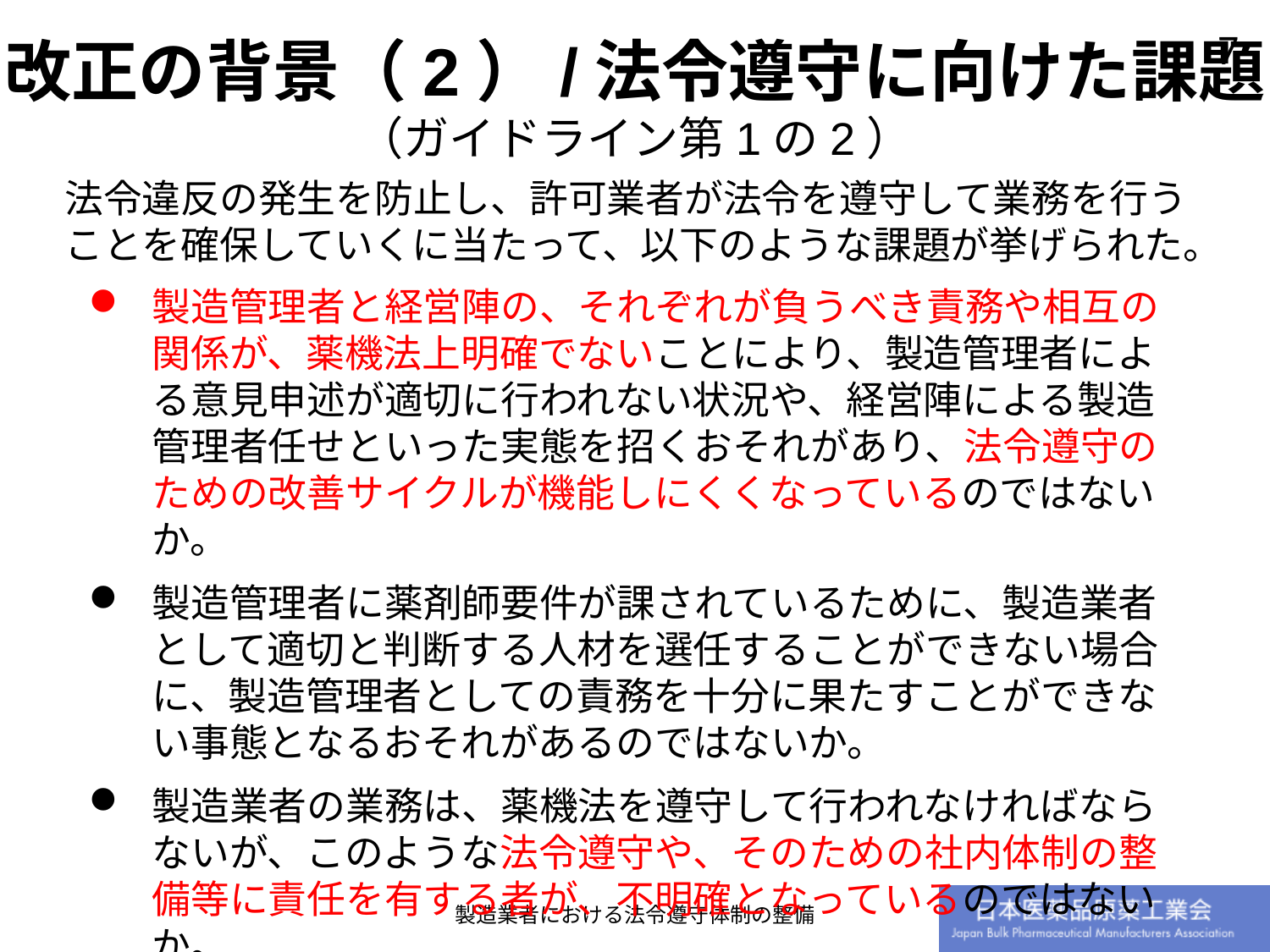

改正の背景（2）/法令遵守に向けた課題
（ガイドライン第1の2）
法令違反の発生を防止し、許可業者が法令を遵守して業務を行うことを確保していくに当たって、以下のような課題が挙げられた。
製造管理者と経営陣の、それぞれが負うべき責務や相互の関係が、薬機法上明確でないことにより、製造管理者による意見申述が適切に行われない状況や、経営陣による製造管理者任せといった実態を招くおそれがあり、法令遵守のための改善サイクルが機能しにくくなっているのではないか。

製造管理者に薬剤師要件が課されているために、製造業者として適切と判断する人材を選任することができない場合に、製造管理者としての責務を十分に果たすことができない事態となるおそれがあるのではないか。

製造業者の業務は、薬機法を遵守して行われなければならないが、このような法令遵守や、そのための社内体制の整備等に責任を有する者が、不明確となっているのではないか。
製造業者における法令遵守体制の整備